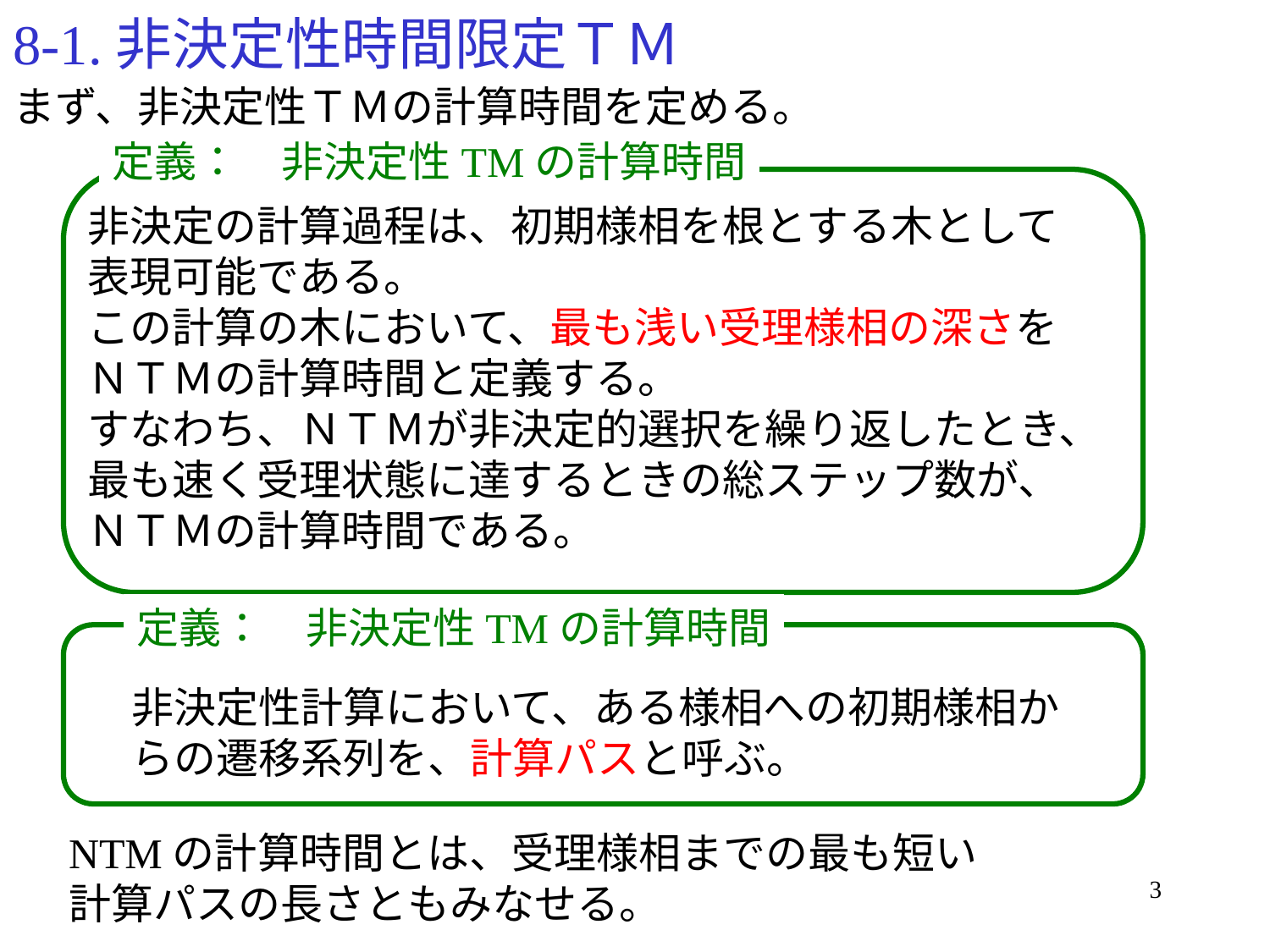

# 8-1.非決定性時間限定ＴＭ
まず、非決定性ＴＭの計算時間を定める。
定義：　非決定性TMの計算時間

非決定の計算過程は、初期様相を根とする木として
表現可能である。
この計算の木において、最も浅い受理様相の深さを
ＮＴＭの計算時間と定義する。
すなわち、ＮＴＭが非決定的選択を繰り返したとき、
最も速く受理状態に達するときの総ステップ数が、
ＮＴＭの計算時間である。
定義：　非決定性TMの計算時間

非決定性計算において、ある様相への初期様相からの遷移系列を、計算パスと呼ぶ。
NTMの計算時間とは、受理様相までの最も短い
計算パスの長さともみなせる。
3